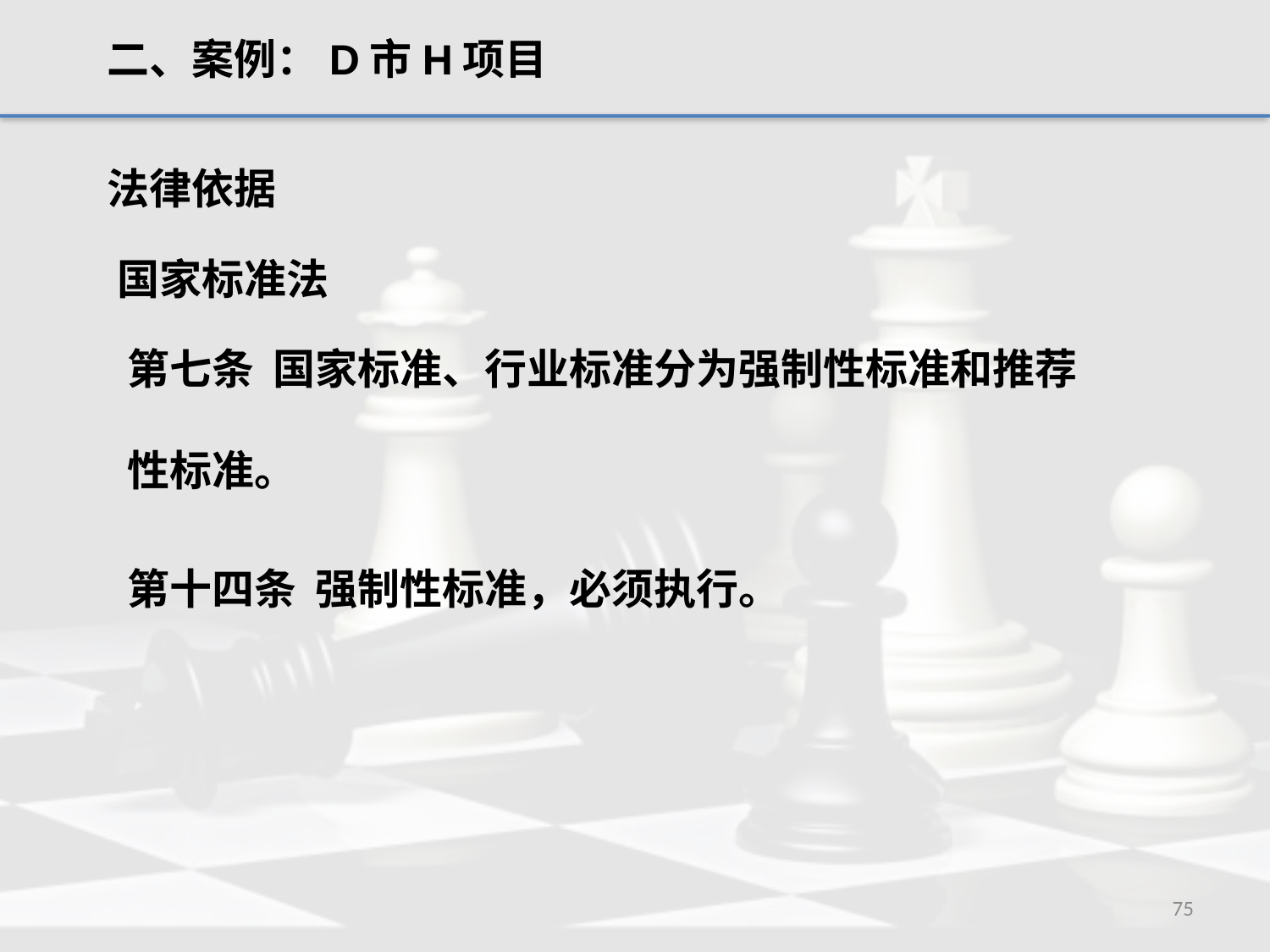

二、案例：D市H项目
法律依据
国家标准法

第七条  国家标准、行业标准分为强制性标准和推荐

性标准。
第十四条  强制性标准，必须执行。

75